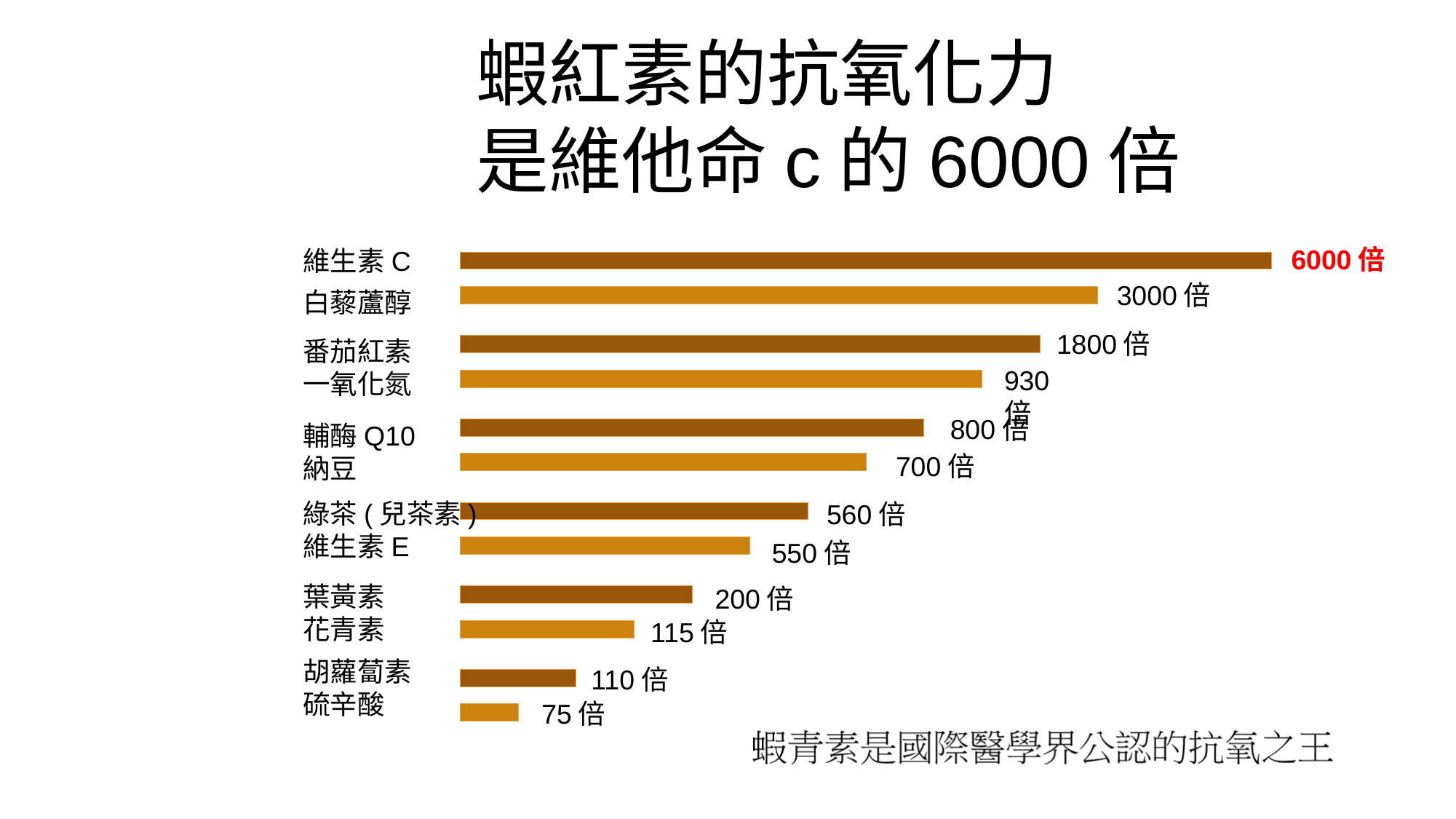

蝦紅素的抗氧化力
是維他命c的6000倍

### Chart:

| Category | 數列 1 | 欄1 | 數列 3 |
|---|---|---|---|
| 類別 1 | 2.0 | None | 4.0 |
| 類別 1 | 6.0 | None | 8.0 |
| 類別 2 | 10.0 | None | 12.0 |
| 類別 3 | 14.0 | None | 16.0 |
| 類別 4 | 18.0 | None | 20.0 |
| 類別 4 | 22.0 | None | 28.0 |
6000倍
維生素C
3000倍
白藜蘆醇
1800倍
番茄紅素
一氧化氮
930倍
800倍
輔酶Q10
納豆
700倍
綠茶(兒茶素)
維生素E
560倍
550倍
葉黃素
花青素
200倍
115倍

胡蘿蔔素
硫辛酸
110倍
75倍